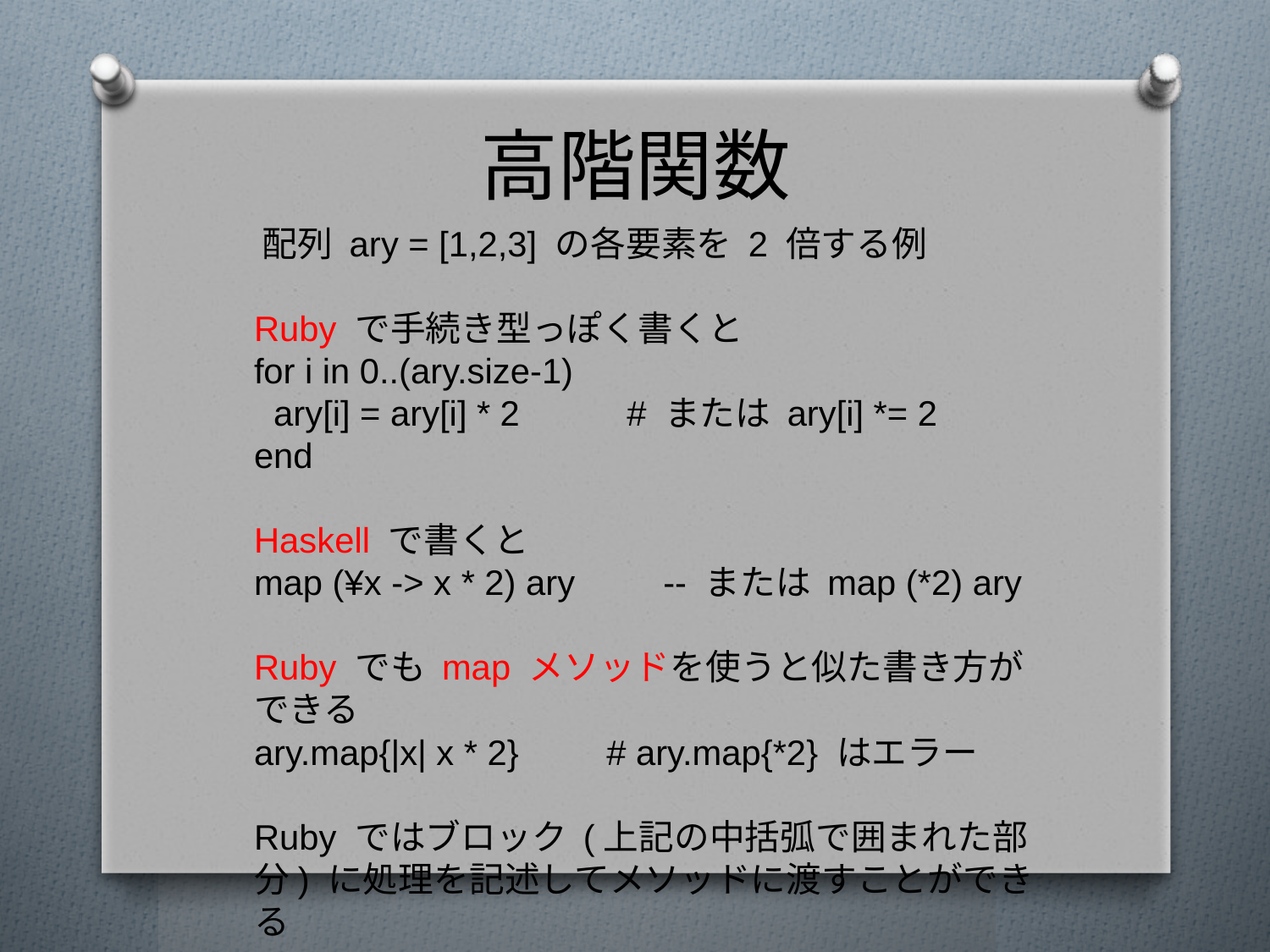

# 高階関数
﻿配列 ary = [1,2,3] の各要素を 2 倍する例

Ruby で手続き型っぽく書くと
for i in 0..(ary.size-1)
  ary[i] = ary[i] * 2           # または ary[i] *= 2
end

Haskell で書くと
map (¥x -> x * 2) ary　　-- または map (*2) ary

Ruby でも map メソッドを使うと似た書き方ができる
ary.map{|x| x * 2}         # ary.map{*2} はエラー

Ruby ではブロック (上記の中括弧で囲まれた部分) に処理を記述してメソッドに渡すことができる